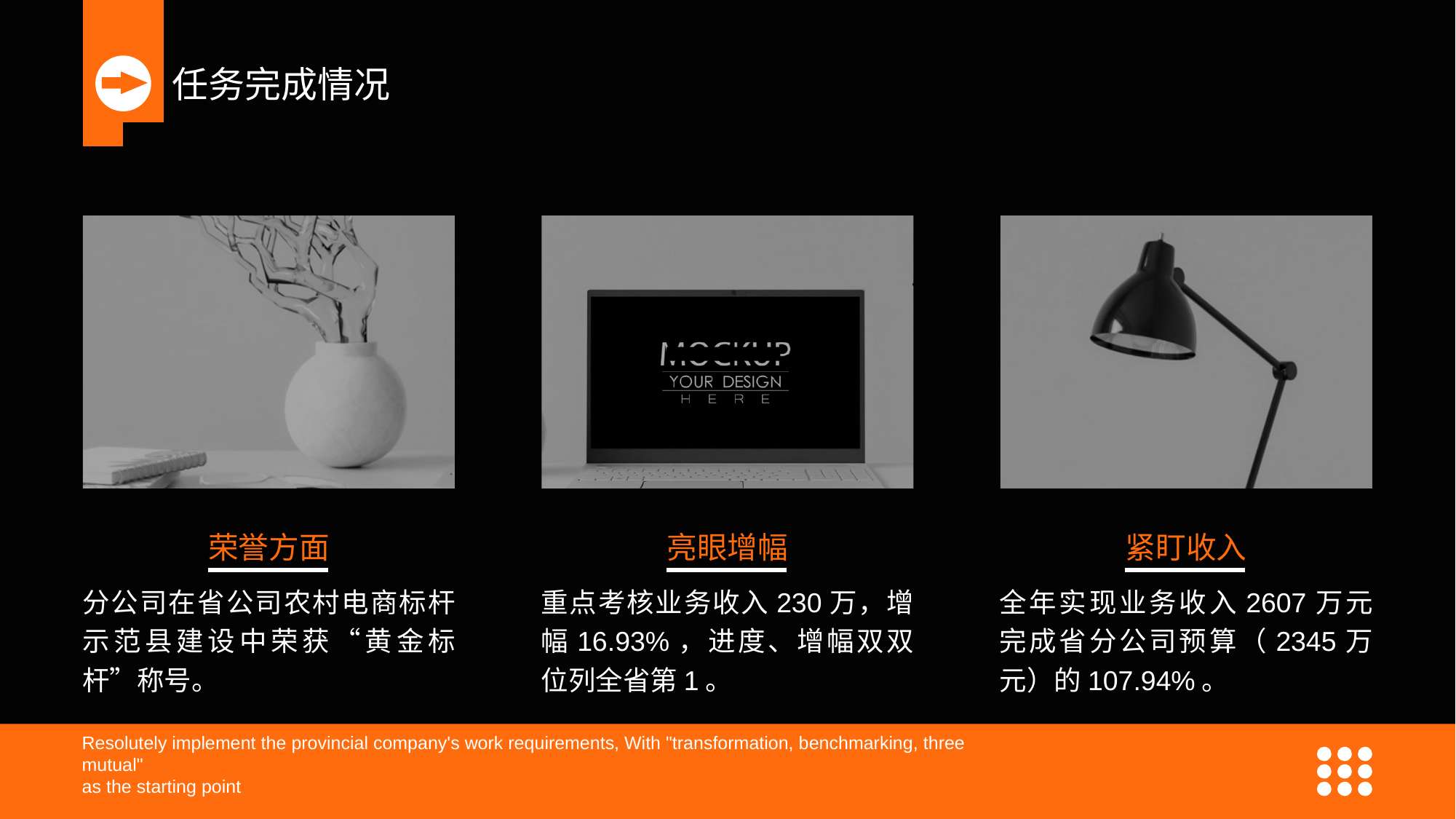

任务完成情况

荣誉方面
亮眼增幅
紧盯收入
分公司在省公司农村电商标杆示范县建设中荣获“黄金标杆”称号。
重点考核业务收入230万，增幅16.93%，进度、增幅双双位列全省第1。
全年实现业务收入2607万元完成省分公司预算（2345万元）的107.94%。

Resolutely implement the provincial company's work requirements, With "transformation, benchmarking, three mutual"
as the starting point